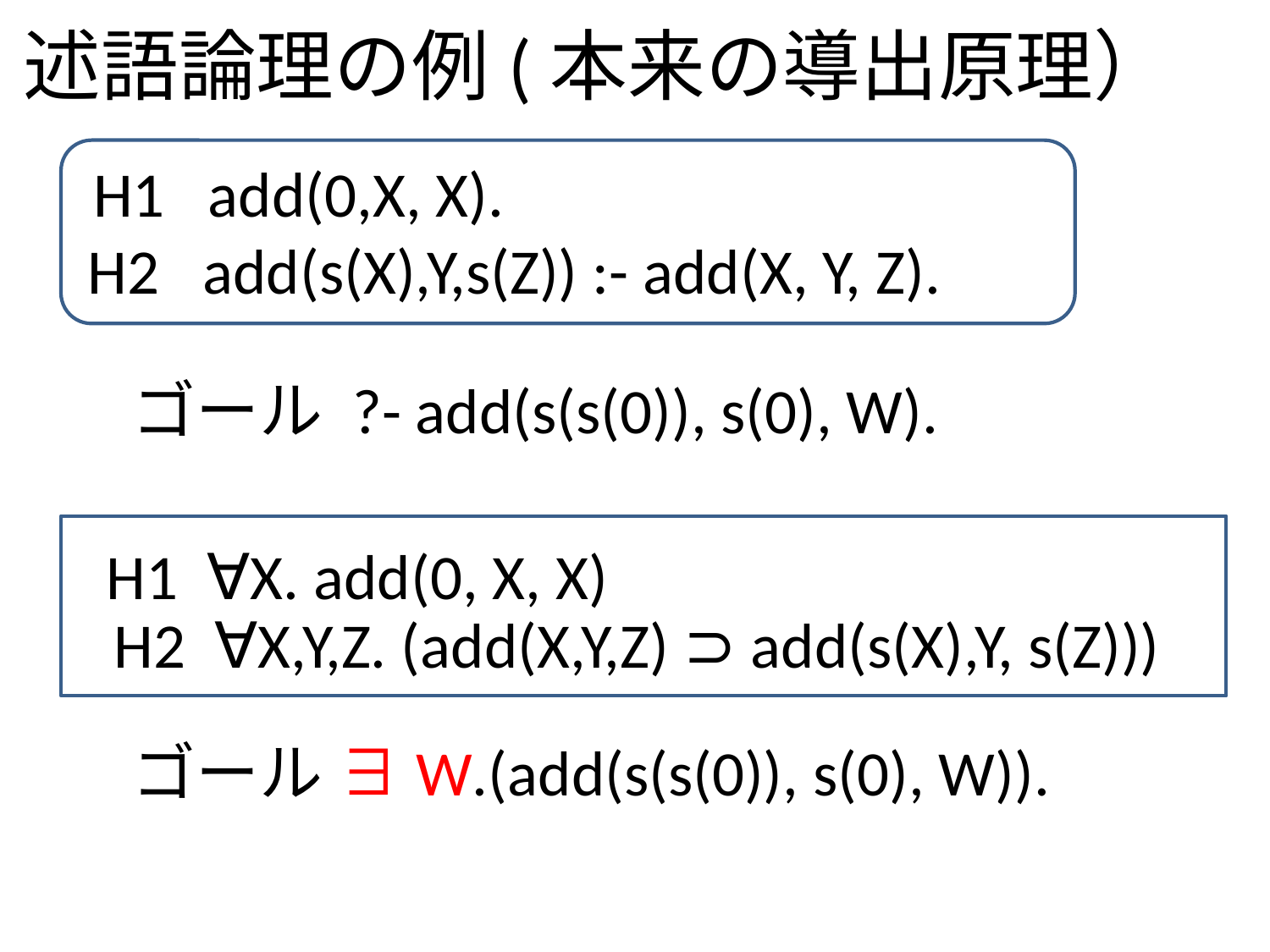

# 述語論理の例(本来の導出原理）

H1   add(0,X, X).
H2   add(s(X),Y,s(Z)) :- add(X, Y, Z).
ゴール ?- add(s(s(0)), s(0), W).

H1  ∀X. add(0, X, X)
H2  ∀X,Y,Z. (add(X,Y,Z) ⊃ add(s(X),Y, s(Z)))
ゴール ∃W.(add(s(s(0)), s(0), W)).